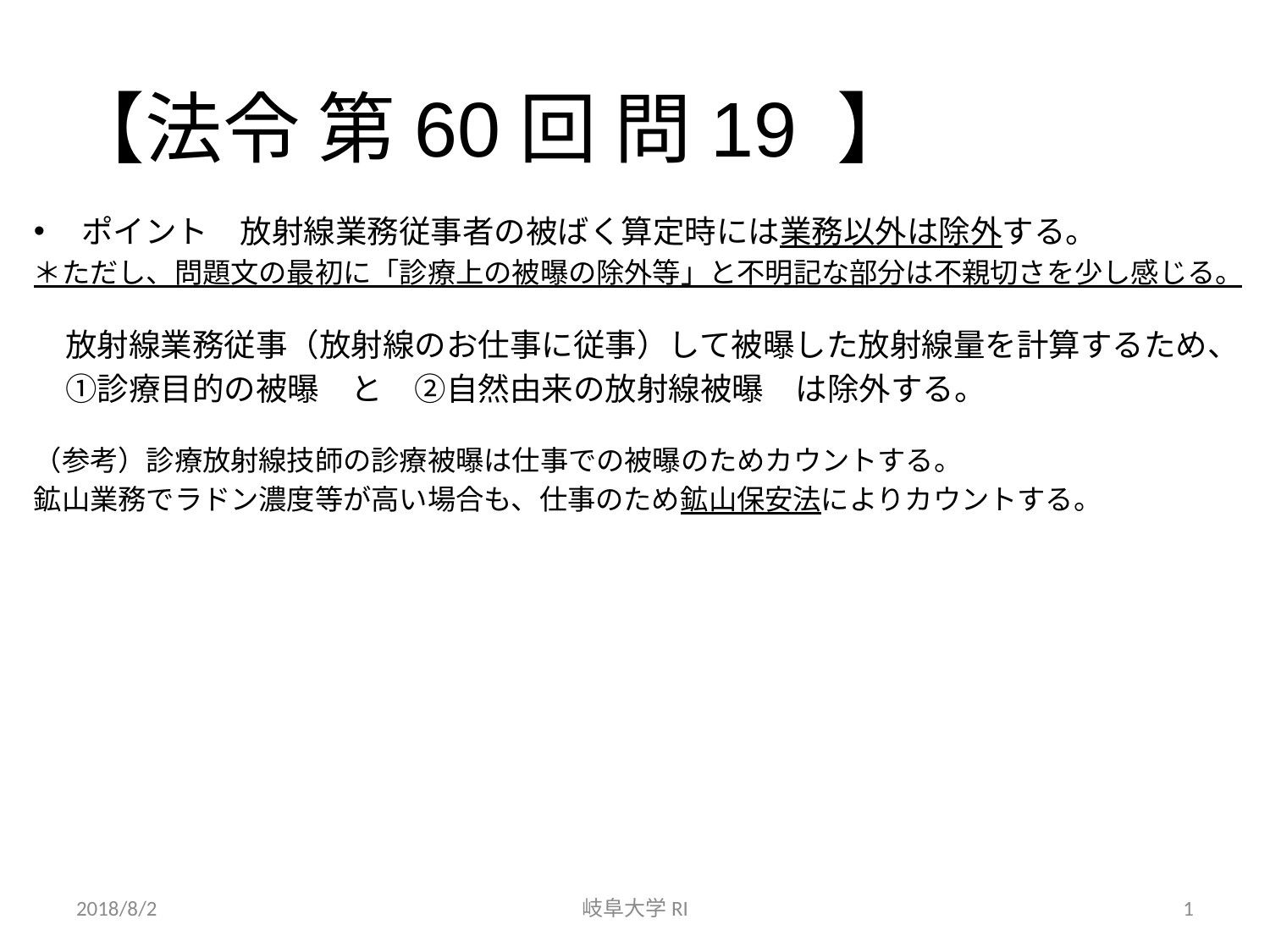

【法令 第60回 問19 】
ポイント　放射線業務従事者の被ばく算定時には業務以外は除外する。
＊ただし、問題文の最初に「診療上の被曝の除外等」と不明記な部分は不親切さを少し感じる。

　放射線業務従事（放射線のお仕事に従事）して被曝した放射線量を計算するため、
　①診療目的の被曝　と　②自然由来の放射線被曝　は除外する。

（参考）診療放射線技師の診療被曝は仕事での被曝のためカウントする。
鉱山業務でラドン濃度等が高い場合も、仕事のため鉱山保安法によりカウントする。

2018/8/2
岐阜大学RI
1